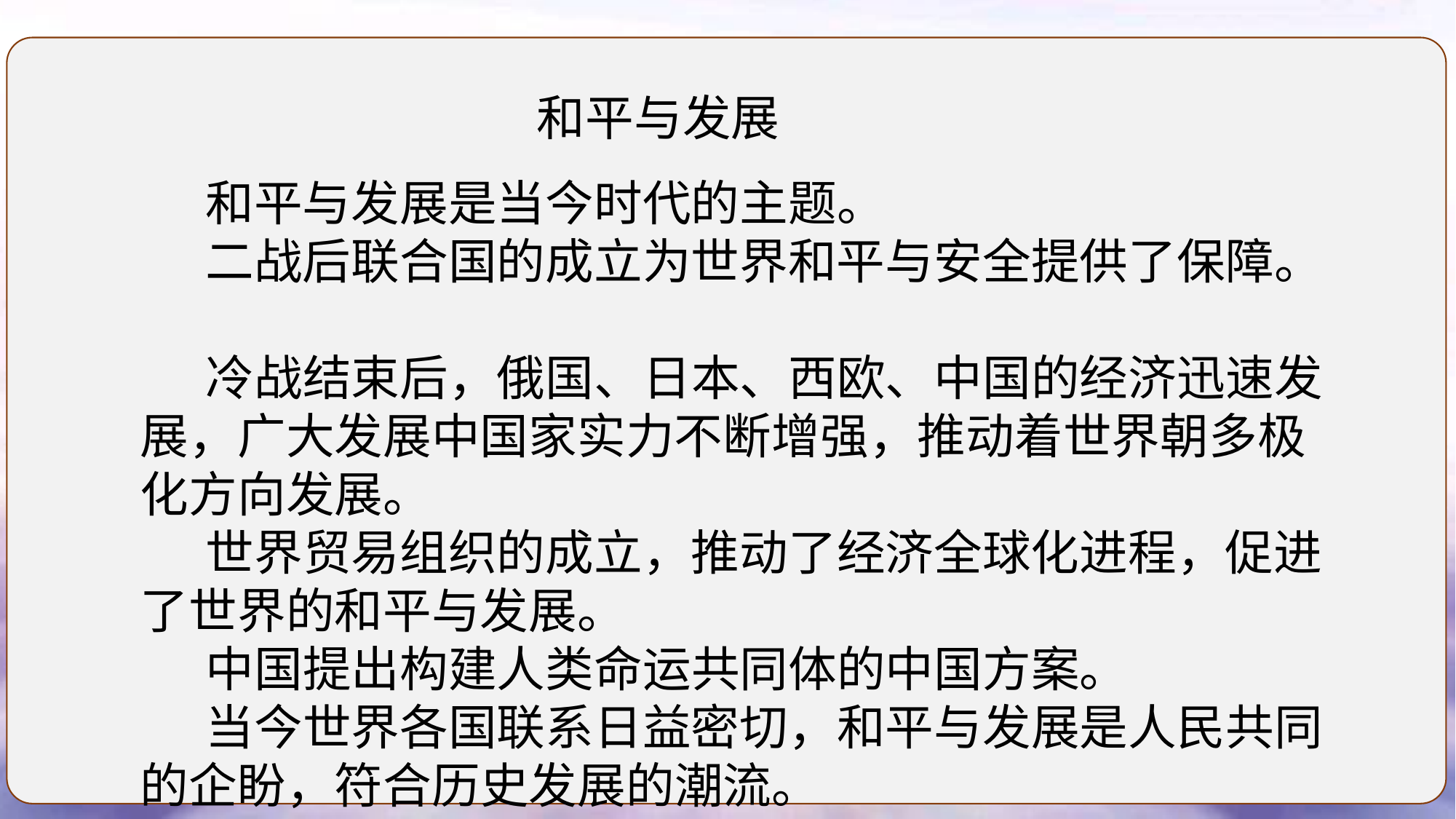

和平与发展
  和平与发展是当今时代的主题。
  二战后联合国的成立为世界和平与安全提供了保障。
  冷战结束后，俄国、日本、西欧、中国的经济迅速发展，广大发展中国家实力不断增强，推动着世界朝多极化方向发展。
  世界贸易组织的成立，推动了经济全球化进程，促进了世界的和平与发展。
  中国提出构建人类命运共同体的中国方案。
  当今世界各国联系日益密切，和平与发展是人民共同的企盼，符合历史发展的潮流。